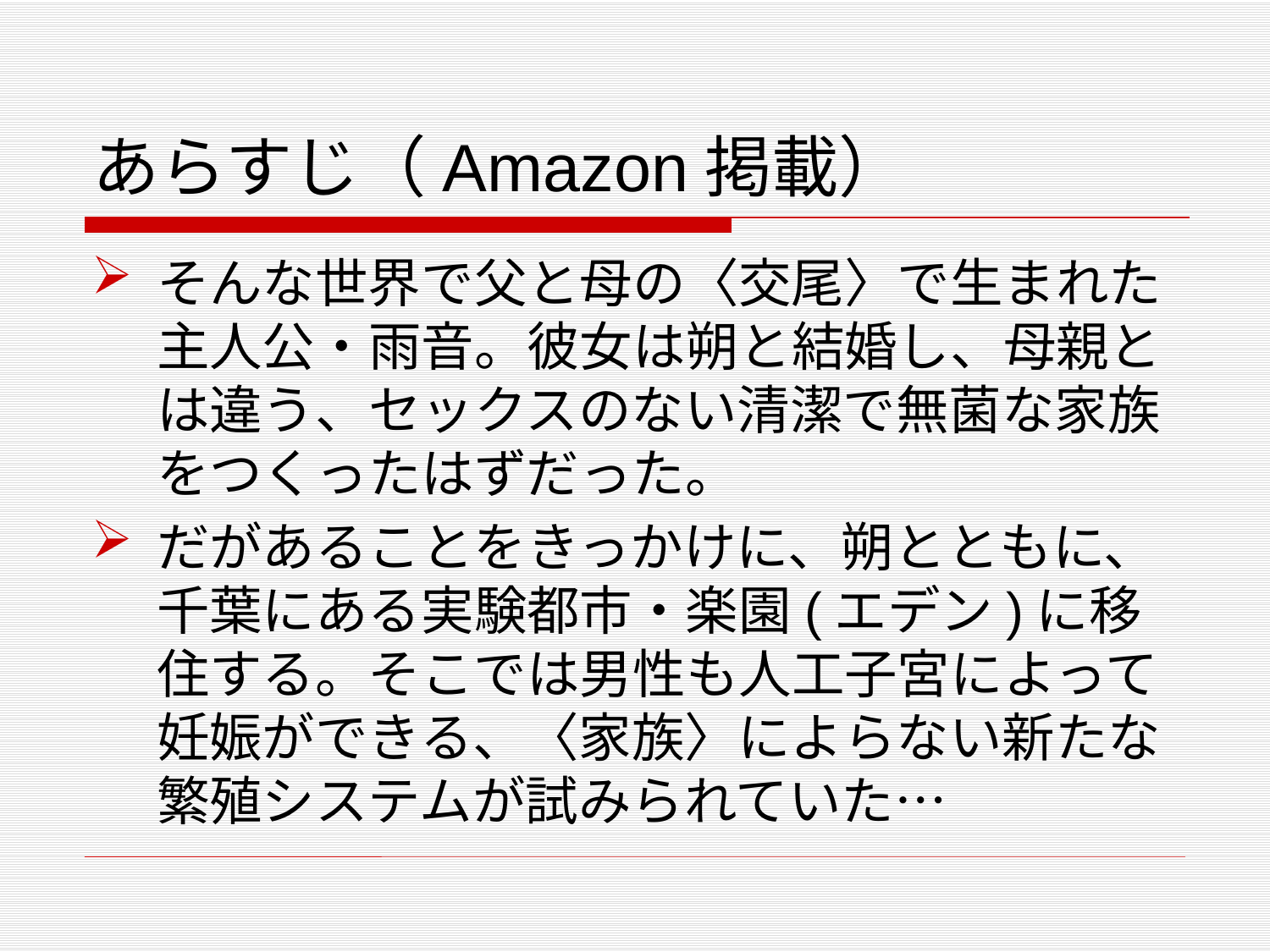

# あらすじ（Amazon掲載）
そんな世界で父と母の〈交尾〉で生まれた主人公・雨音。彼女は朔と結婚し、母親とは違う、セックスのない清潔で無菌な家族をつくったはずだった。
だがあることをきっかけに、朔とともに、千葉にある実験都市・楽園(エデン)に移住する。そこでは男性も人工子宮によって妊娠ができる、〈家族〉によらない新たな繁殖システムが試みられていた…